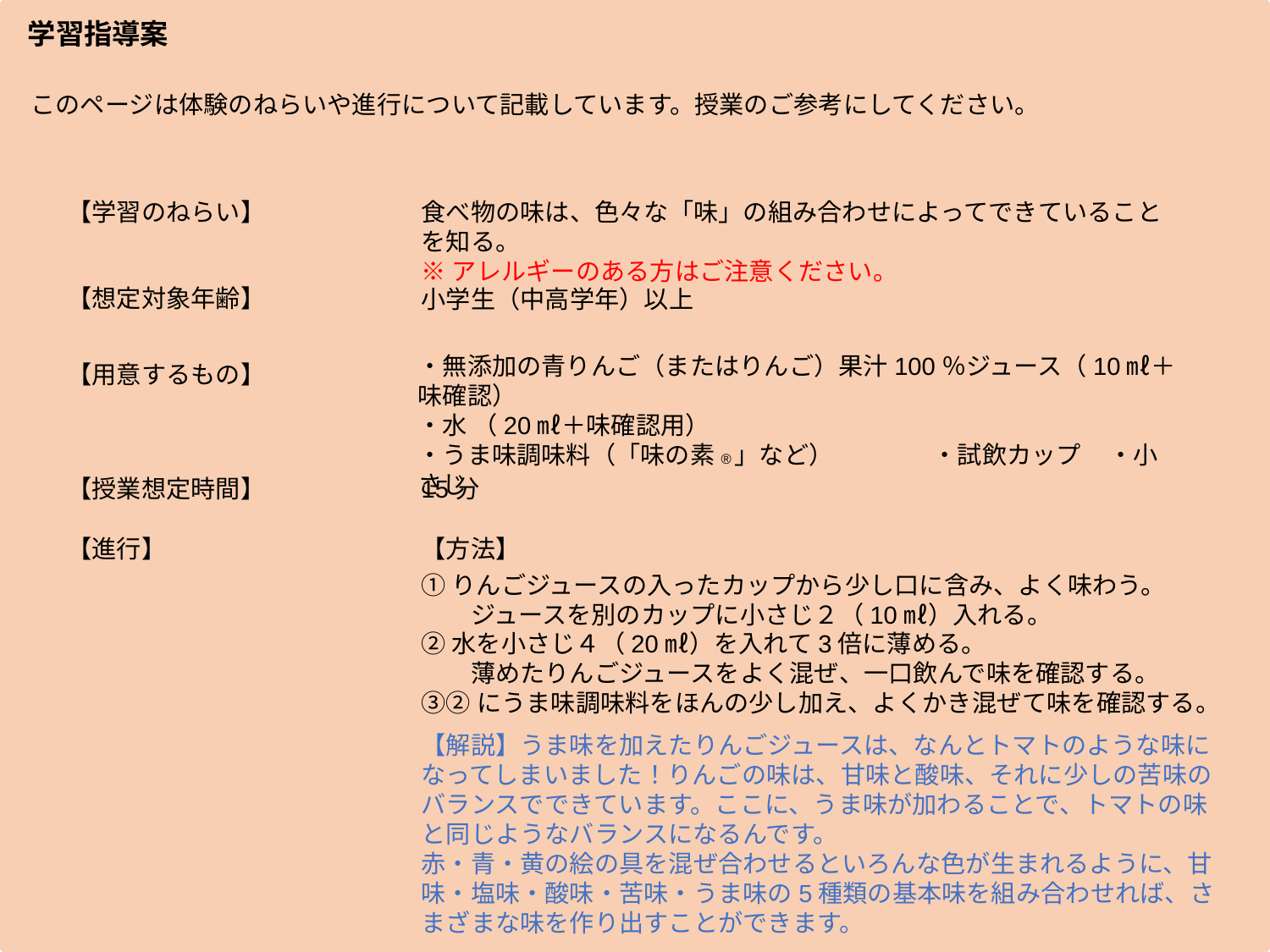

学習指導案
このページは体験のねらいや進行について記載しています。授業のご参考にしてください。
【学習のねらい】
食べ物の味は、色々な「味」の組み合わせによってできていることを知る。
※アレルギーのある方はご注意ください。

【想定対象年齢】
小学生（中高学年）以上
・無添加の青りんご（またはりんご）果汁100％ジュース（10㎖＋味確認）
・水 （20㎖＋味確認用）
・うま味調味料（「味の素®」など）　　　　・試飲カップ     ・小さじ
【用意するもの】
【授業想定時間】
15分
【進行】
【方法】

①りんごジュースの入ったカップから少し口に含み、よく味わう。
　　ジュースを別のカップに小さじ２（10㎖）入れる。
②水を小さじ４（20㎖）を入れて3倍に薄める。
　　薄めたりんごジュースをよく混ぜ、一口飲んで味を確認する。
③②にうま味調味料をほんの少し加え、よくかき混ぜて味を確認する。

【解説】うま味を加えたりんごジュースは、なんとトマトのような味になってしまいました！りんごの味は、甘味と酸味、それに少しの苦味のバランスでできています。ここに、うま味が加わることで、トマトの味と同じようなバランスになるんです。
赤・青・黄の絵の具を混ぜ合わせるといろんな色が生まれるように、甘味・塩味・酸味・苦味・うま味の5種類の基本味を組み合わせれば、さまざまな味を作り出すことができます。